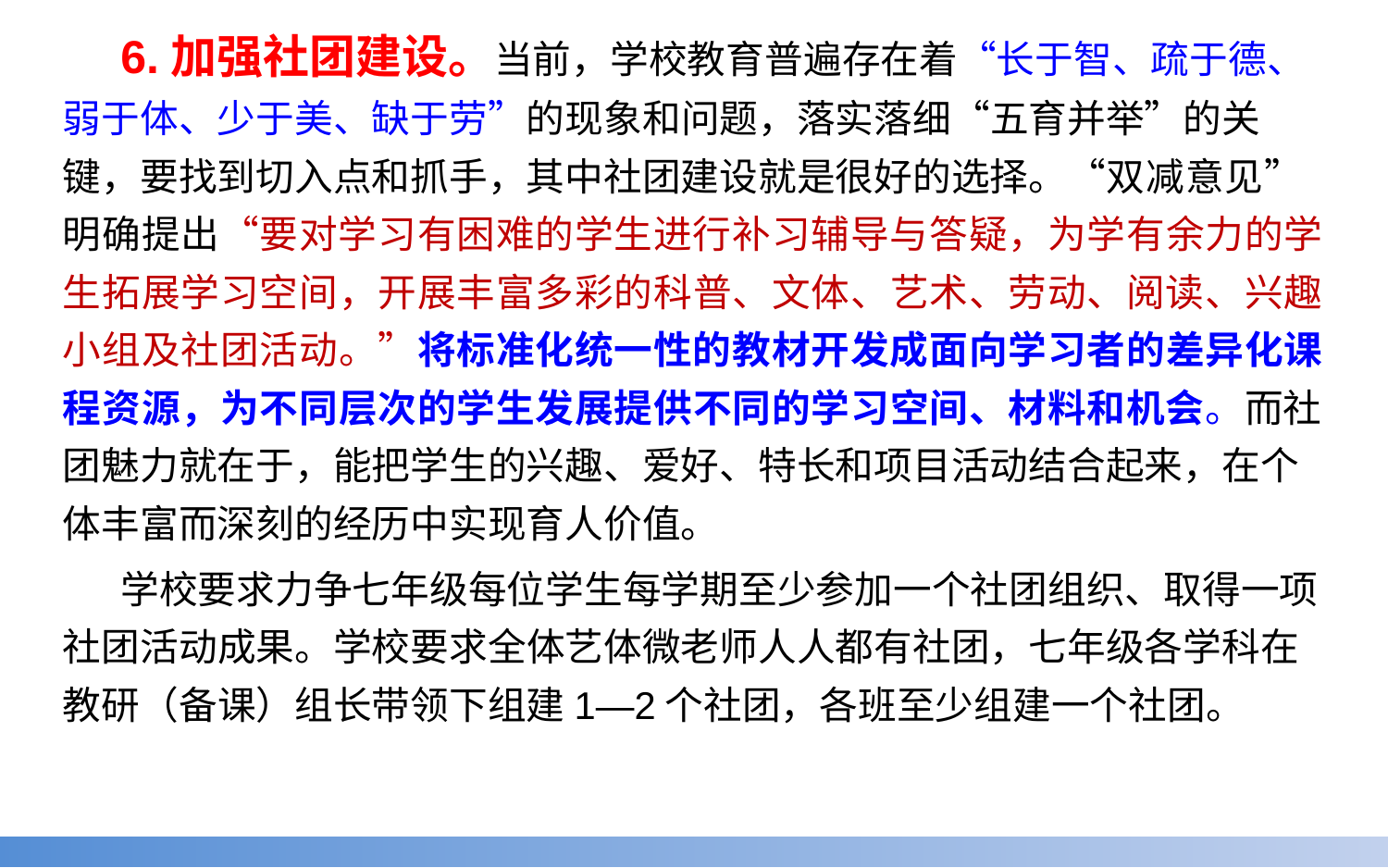

6.加强社团建设。当前，学校教育普遍存在着“长于智、疏于德、弱于体、少于美、缺于劳”的现象和问题，落实落细“五育并举”的关键，要找到切入点和抓手，其中社团建设就是很好的选择。“双减意见”明确提出“要对学习有困难的学生进行补习辅导与答疑，为学有余力的学生拓展学习空间，开展丰富多彩的科普、文体、艺术、劳动、阅读、兴趣小组及社团活动。”将标准化统一性的教材开发成面向学习者的差异化课程资源，为不同层次的学生发展提供不同的学习空间、材料和机会。而社团魅力就在于，能把学生的兴趣、爱好、特长和项目活动结合起来，在个体丰富而深刻的经历中实现育人价值。
学校要求力争七年级每位学生每学期至少参加一个社团组织、取得一项社团活动成果。学校要求全体艺体微老师人人都有社团，七年级各学科在教研（备课）组长带领下组建1—2个社团，各班至少组建一个社团。